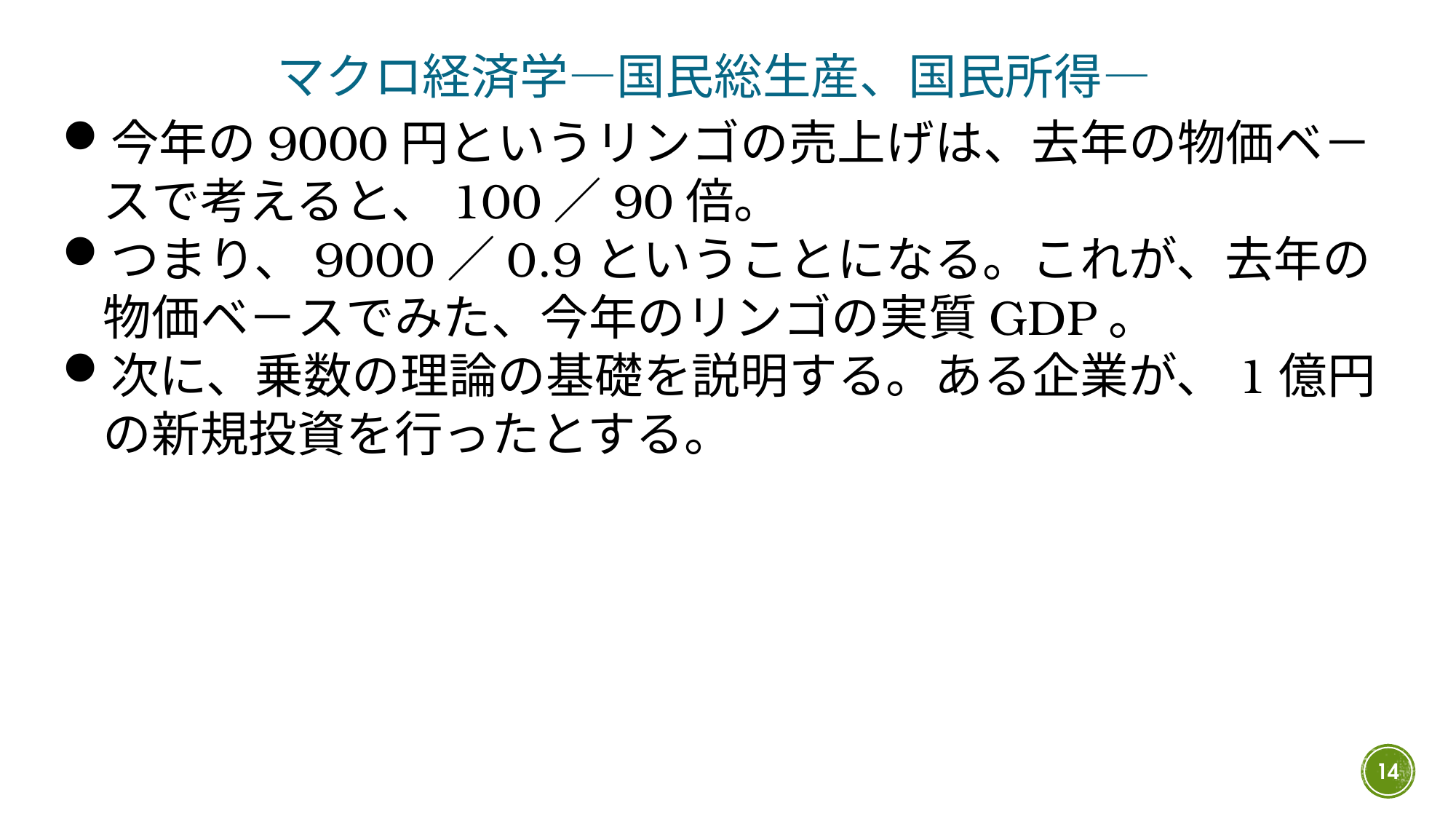

マクロ経済学―国民総生産、国民所得―
今年の9000円というリンゴの売上げは、去年の物価ベ－スで考えると、100／90倍。
つまり、9000／0.9ということになる。これが、去年の物価ベ－スでみた、今年のリンゴの実質GDP。
次に、乗数の理論の基礎を説明する。ある企業が、1億円の新規投資を行ったとする。
14